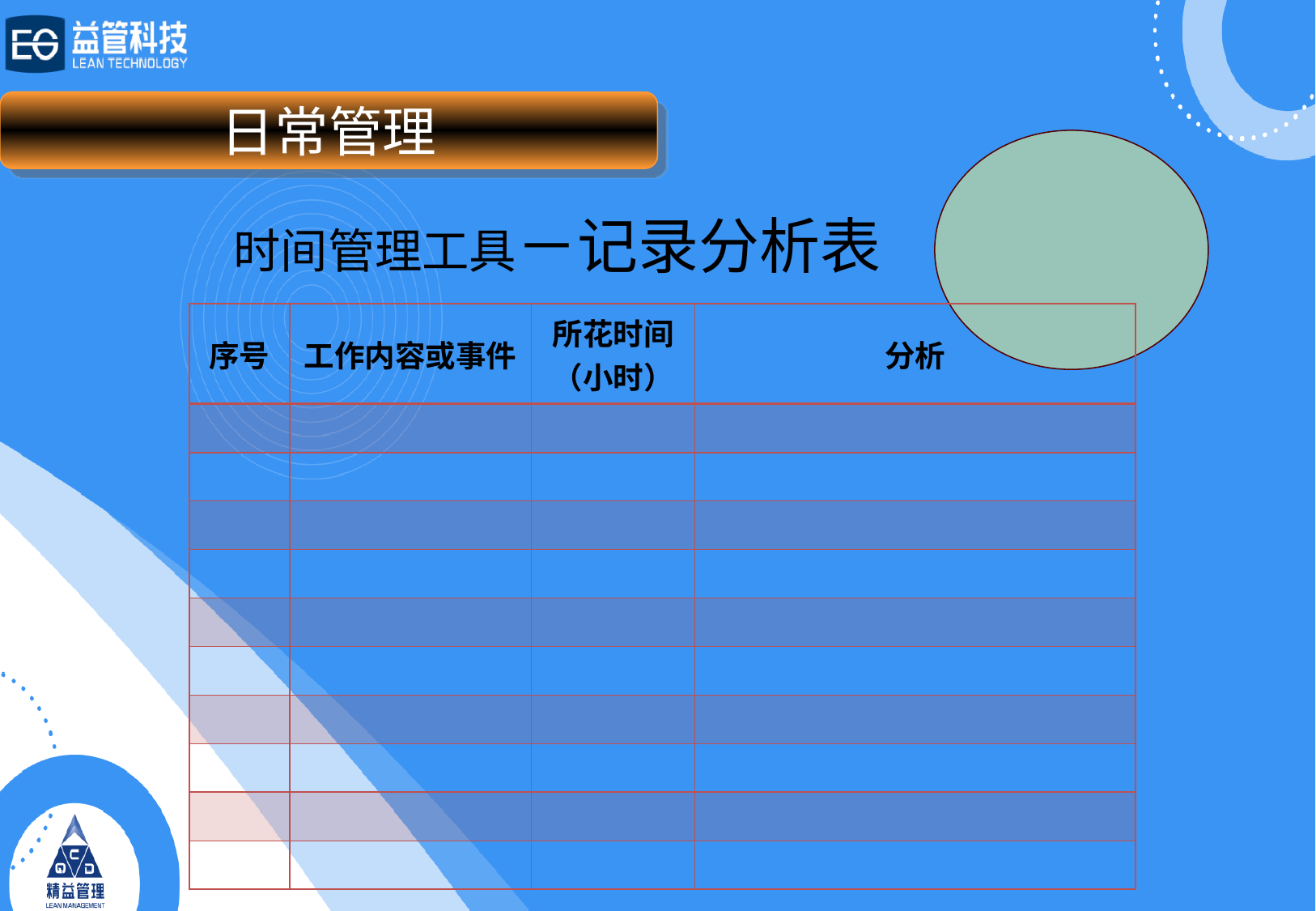

日常管理

时间管理工具－记录分析表
| 序号 | 工作内容或事件 | 所花时间（小时） | 分析 |
| --- | --- | --- | --- |
|  |  |  |  |
|  |  |  |  |
|  |  |  |  |
|  |  |  |  |
|  |  |  |  |
|  |  |  |  |
|  |  |  |  |
|  |  |  |  |
|  |  |  |  |
|  |  |  |  |